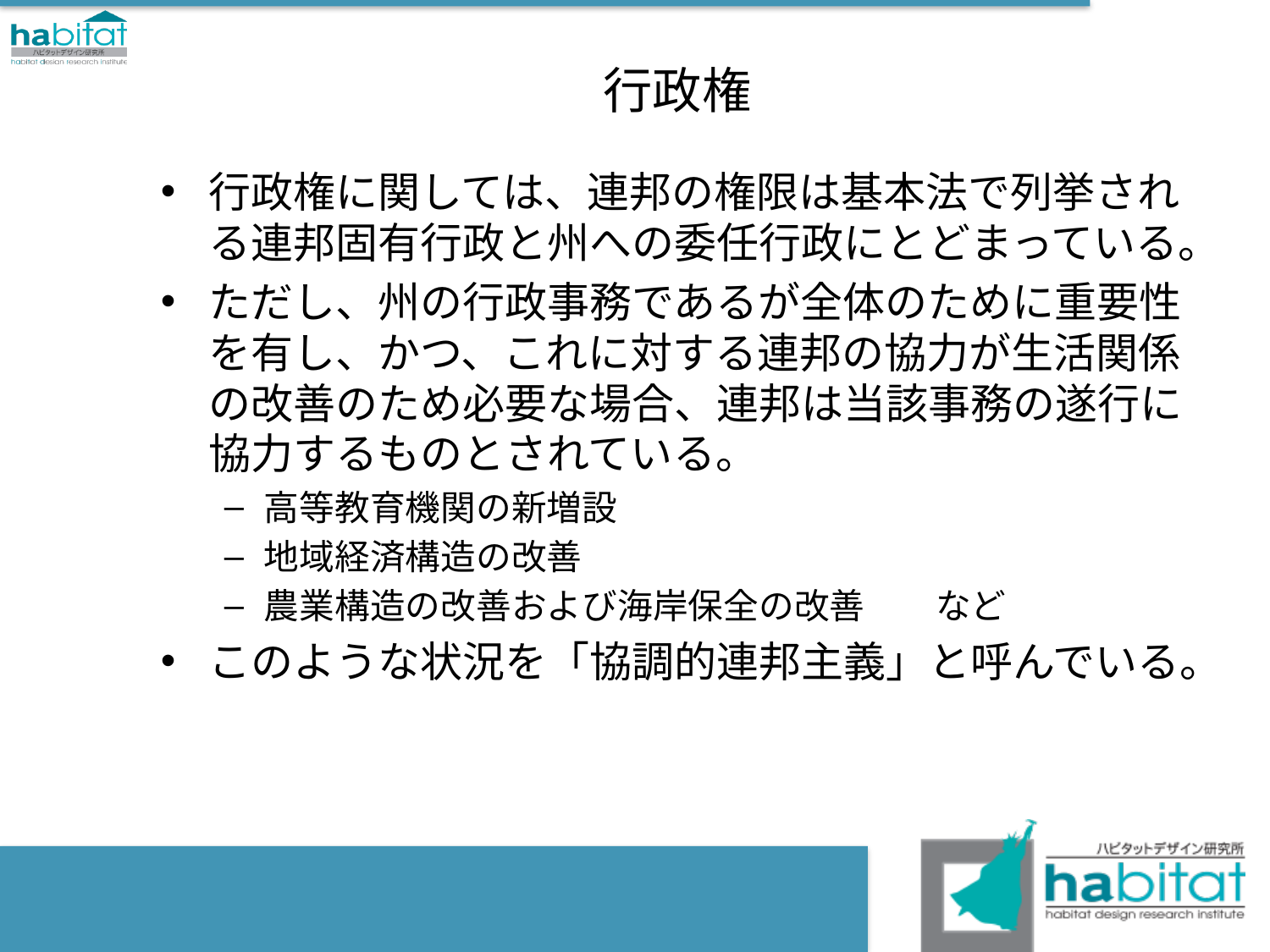

# 行政権
行政権に関しては、連邦の権限は基本法で列挙される連邦固有行政と州への委任行政にとどまっている。
ただし、州の行政事務であるが全体のために重要性を有し、かつ、これに対する連邦の協力が生活関係の改善のため必要な場合、連邦は当該事務の遂行に協力するものとされている。
高等教育機関の新増設
地域経済構造の改善
農業構造の改善および海岸保全の改善　　など
このような状況を「協調的連邦主義」と呼んでいる。